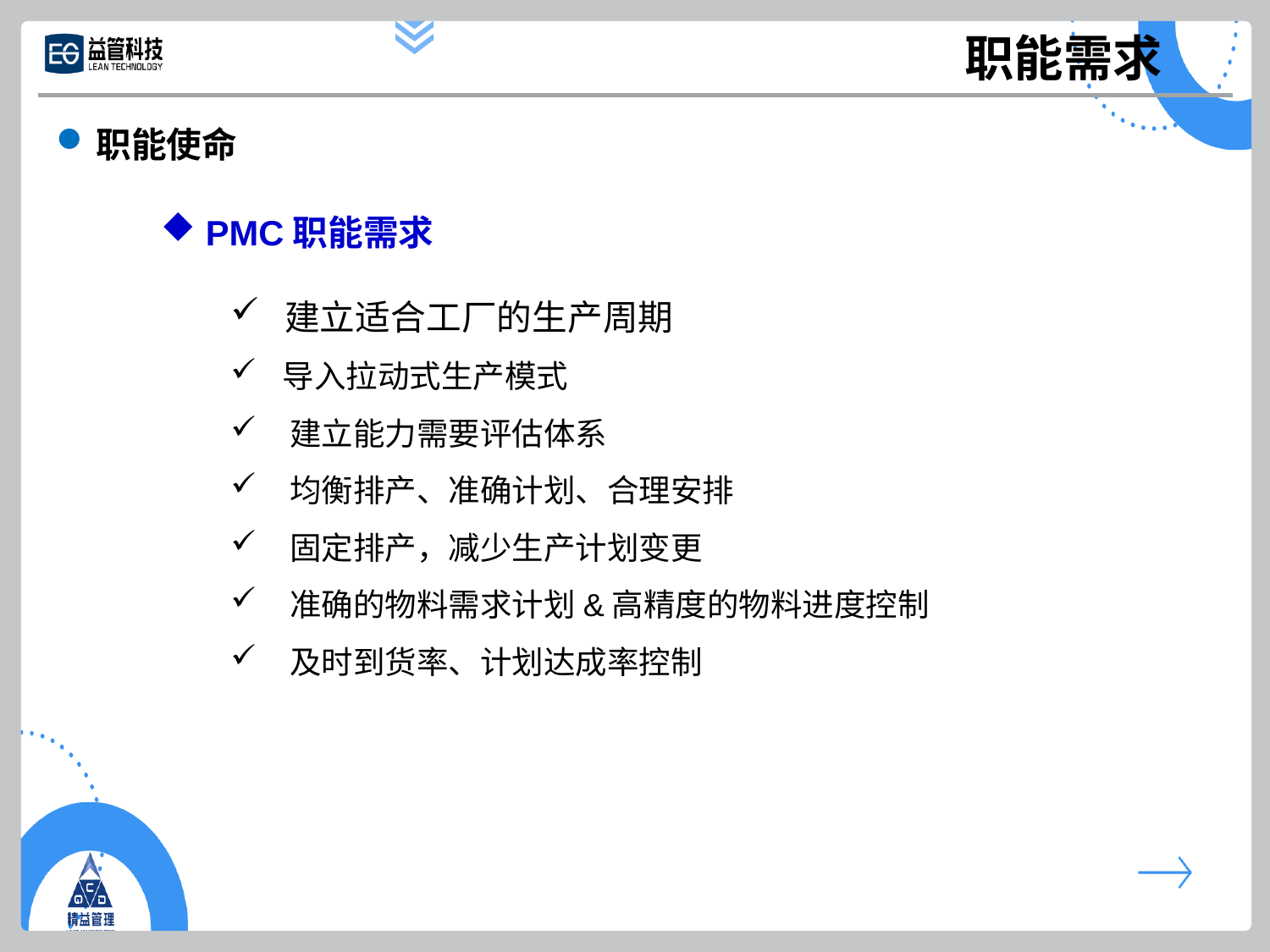

职能需求
职能使命
 PMC职能需求
  建立适合工厂的生产周期
  导入拉动式生产模式
   建立能力需要评估体系
   均衡排产、准确计划、合理安排
   固定排产，减少生产计划变更
   准确的物料需求计划&高精度的物料进度控制
   及时到货率、计划达成率控制